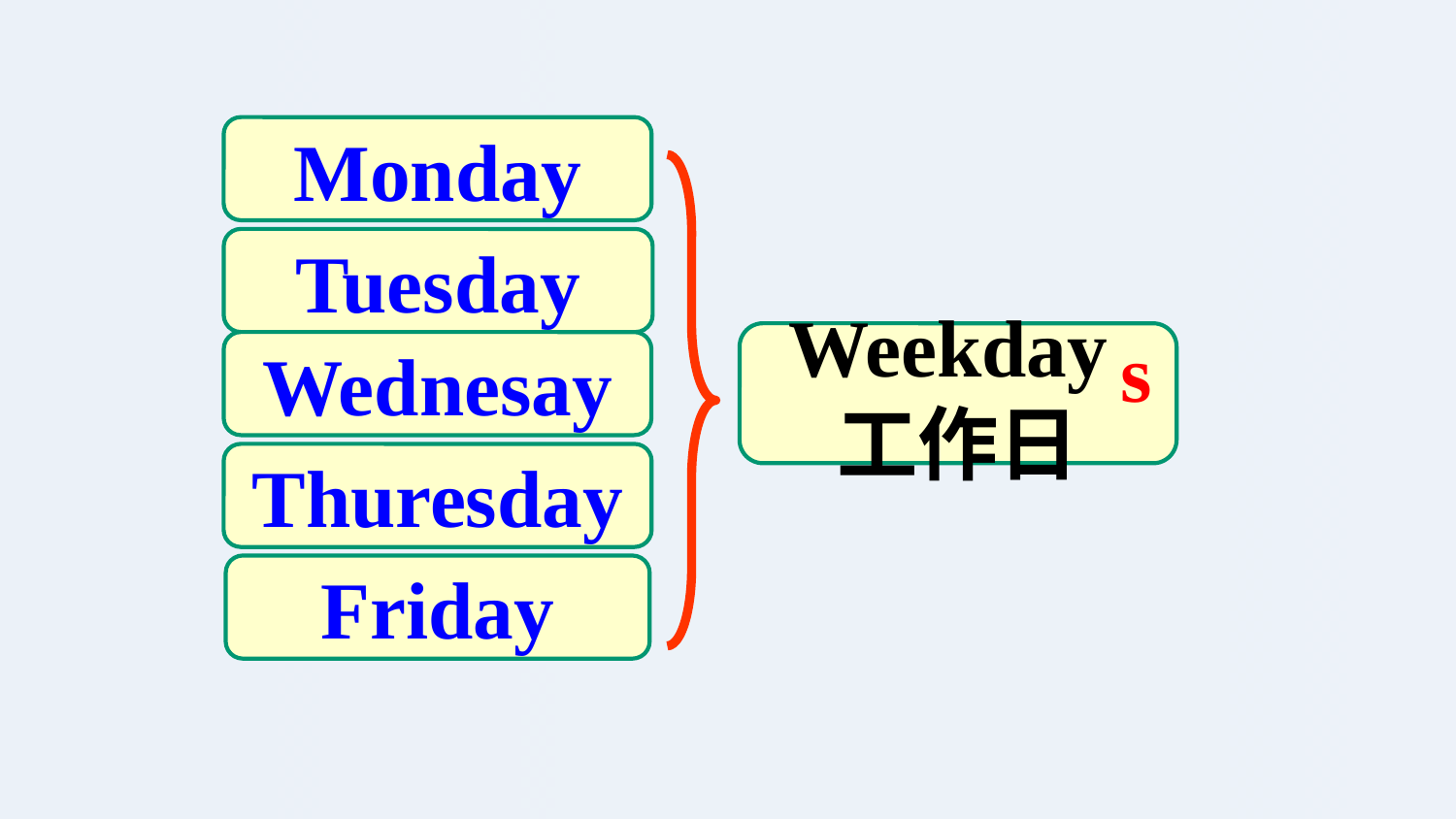

Monday

Tuesday
s
Weekday工作日
Wednesay
Thuresday
Friday